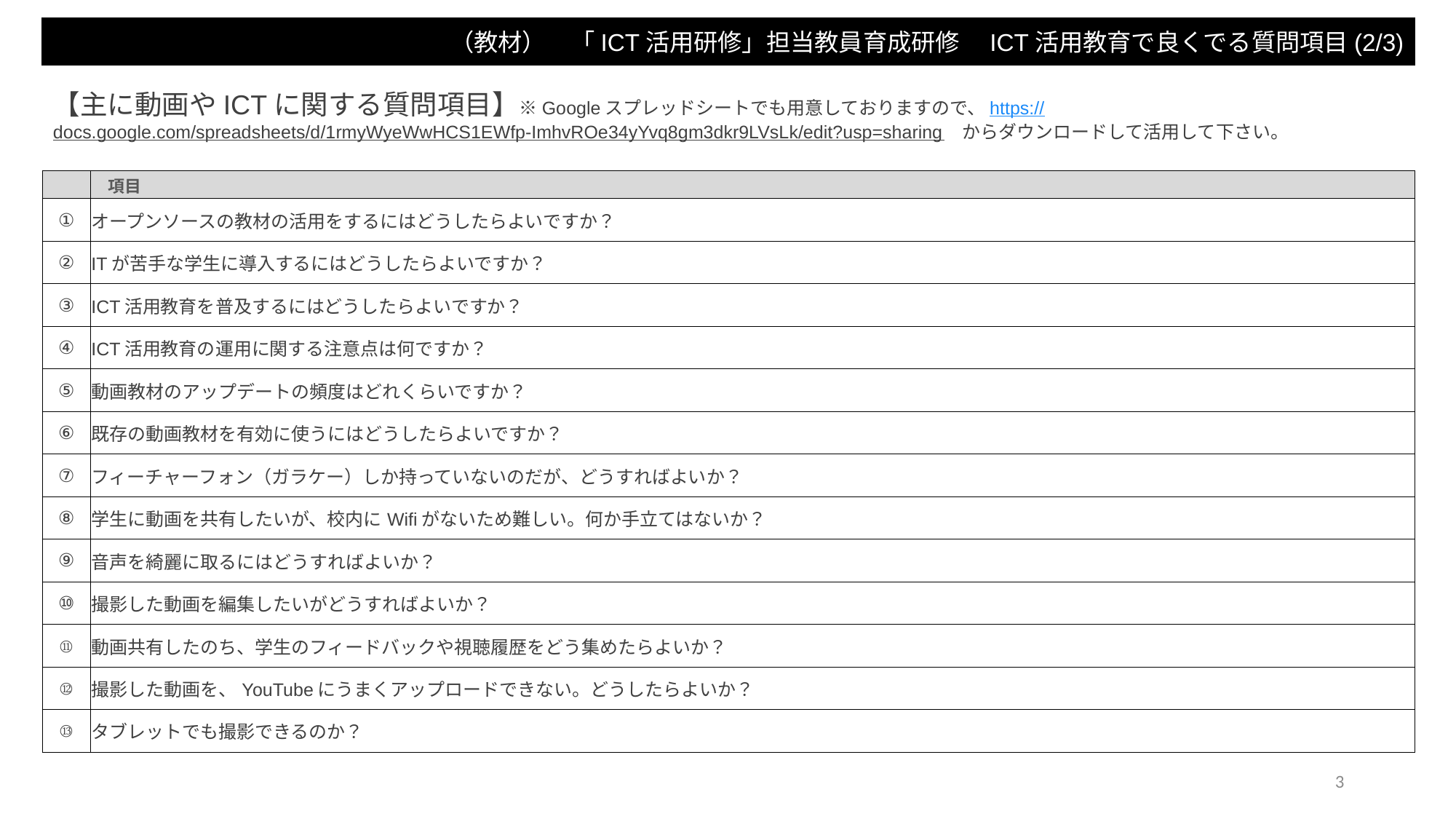

（教材）　「ICT活用研修」担当教員育成研修　ICT活用教育で良くでる質問項目(2/3)
【主に動画やICTに関する質問項目】※Googleスプレッドシートでも用意しておりますので、https://docs.google.com/spreadsheets/d/1rmyWyeWwHCS1EWfp-ImhvROe34yYvq8gm3dkr9LVsLk/edit?usp=sharing　からダウンロードして活用して下さい。
|  | 項目 |
| --- | --- |
| ① | オープンソースの教材の活用をするにはどうしたらよいですか？ |
| ② | ITが苦手な学生に導入するにはどうしたらよいですか？ |
| ③ | ICT活用教育を普及するにはどうしたらよいですか？ |
| ④ | ICT活用教育の運用に関する注意点は何ですか？ |
| ⑤ | 動画教材のアップデートの頻度はどれくらいですか？ |
| ⑥ | 既存の動画教材を有効に使うにはどうしたらよいですか？ |
| ⑦ | フィーチャーフォン（ガラケー）しか持っていないのだが、どうすればよいか？ |
| ⑧ | 学生に動画を共有したいが、校内にWifiがないため難しい。何か手立てはないか？ |
| ⑨ | 音声を綺麗に取るにはどうすればよいか？ |
| ⑩ | 撮影した動画を編集したいがどうすればよいか？ |
| ⑪ | 動画共有したのち、学生のフィードバックや視聴履歴をどう集めたらよいか？ |
| ⑫ | 撮影した動画を、YouTubeにうまくアップロードできない。どうしたらよいか？ |
| ⑬ | タブレットでも撮影できるのか？ |
3